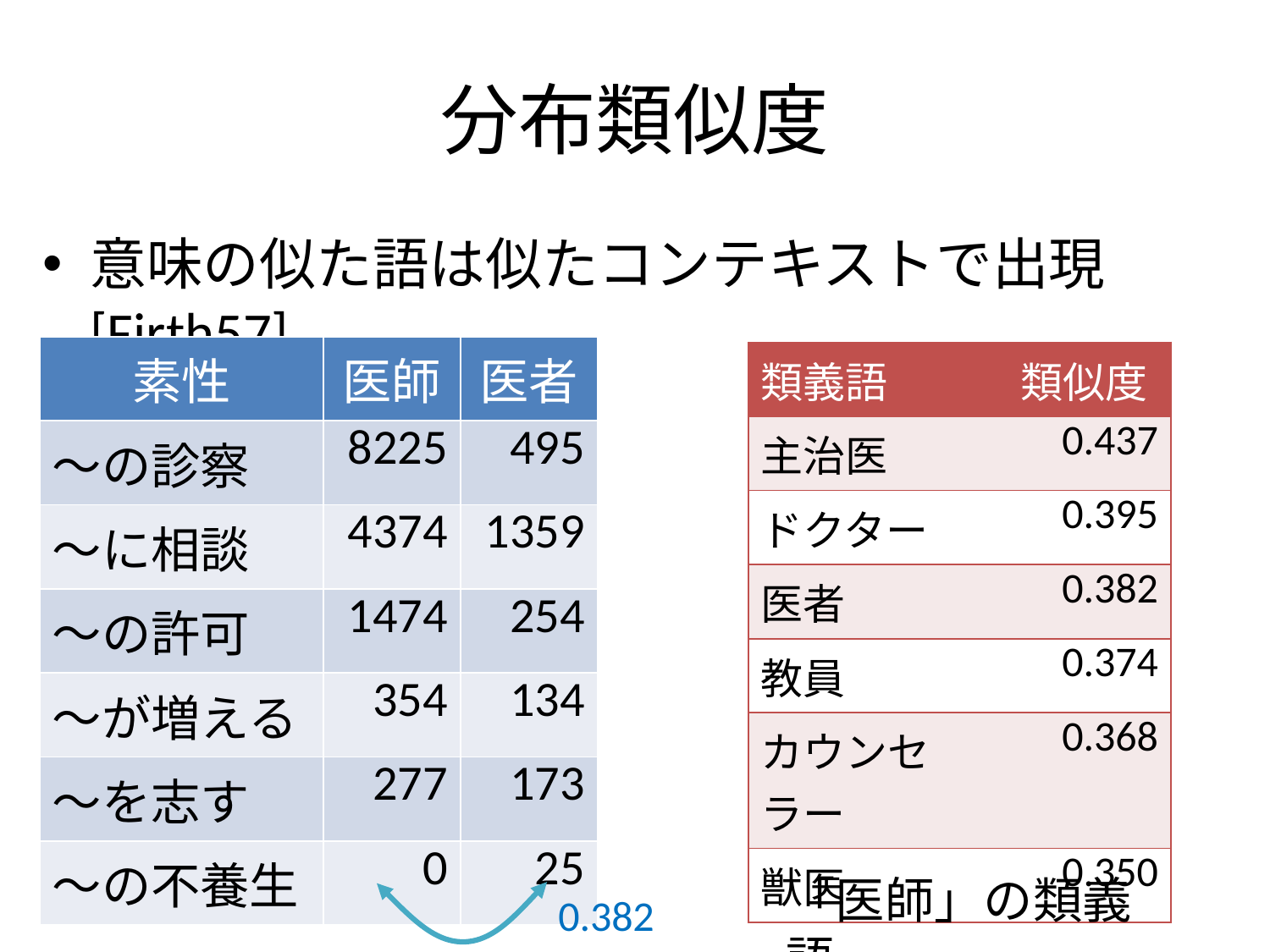

# 分布類似度
意味の似た語は似たコンテキストで出現 [Firth57]
| 素性 | 医師 | 医者 |
| --- | --- | --- |
| ～の診察 | 8225 | 495 |
| ～に相談 | 4374 | 1359 |
| ～の許可 | 1474 | 254 |
| ～が増える | 354 | 134 |
| ～を志す | 277 | 173 |
| ～の不養生 | 0 | 25 |
| 類義語 | 類似度 |
| --- | --- |
| 主治医 | 0.437 |
| ドクター | 0.395 |
| 医者 | 0.382 |
| 教員 | 0.374 |
| カウンセラー | 0.368 |
| 獣医 | 0.350 |
「医師」の類義語

0.382